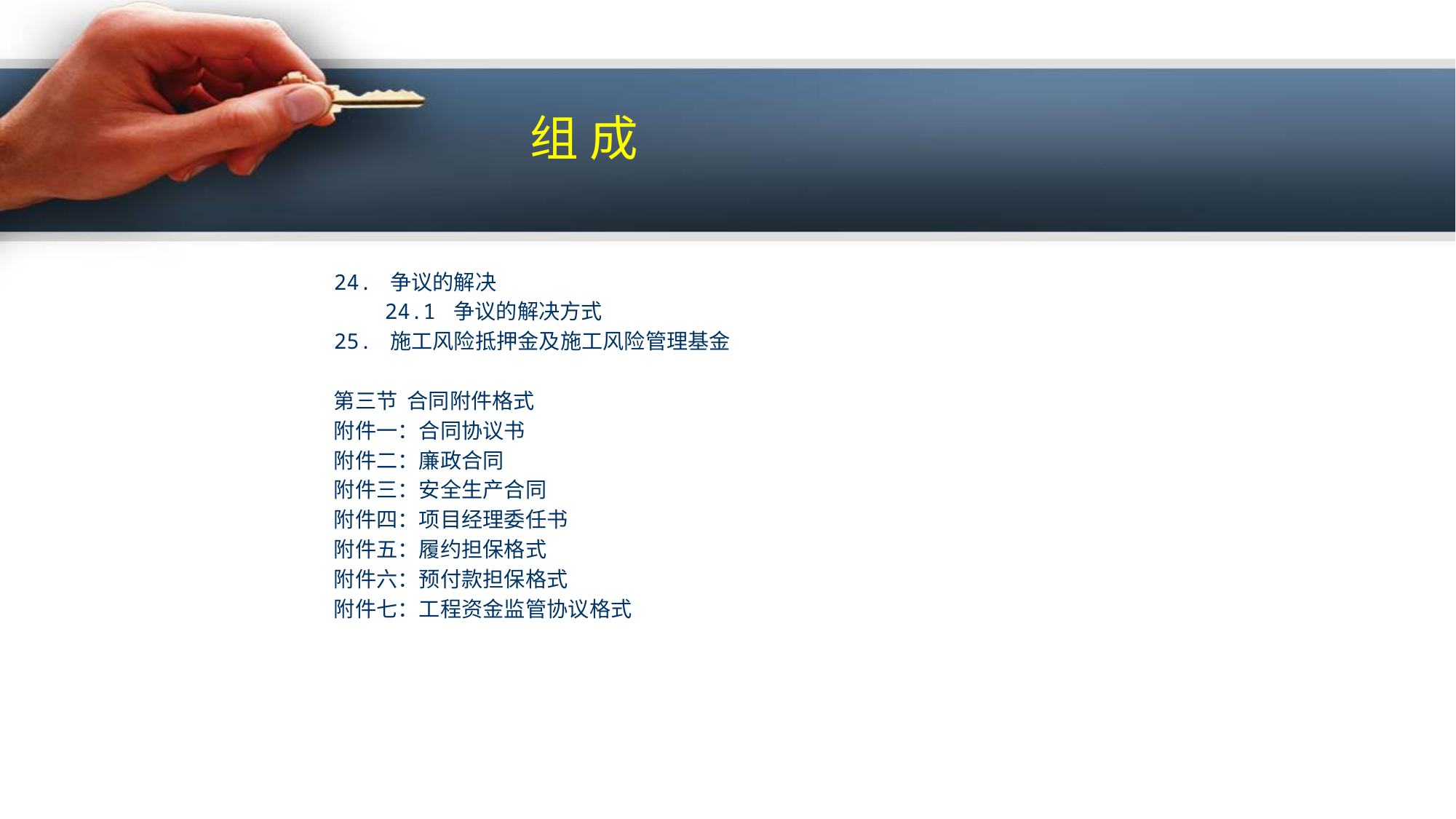

组 成
24. 争议的解决
    24.1 争议的解决方式
25. 施工风险抵押金及施工风险管理基金

第三节  合同附件格式
附件一：合同协议书
附件二：廉政合同
附件三：安全生产合同
附件四：项目经理委任书
附件五：履约担保格式
附件六：预付款担保格式
附件七：工程资金监管协议格式